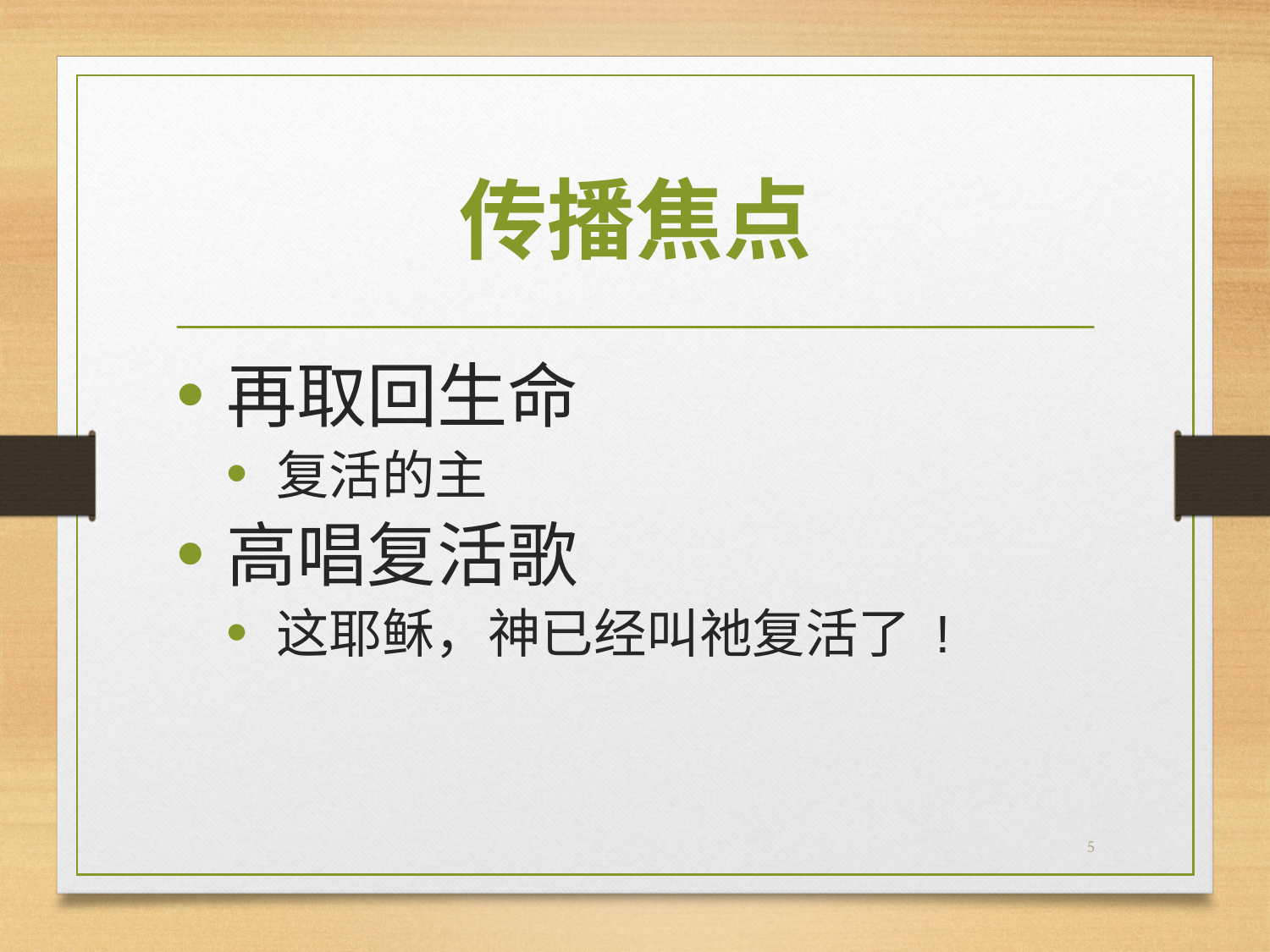

# 传播焦点
再取回生命
复活的主
高唱复活歌
这耶稣，神已经叫祂复活了 !

5